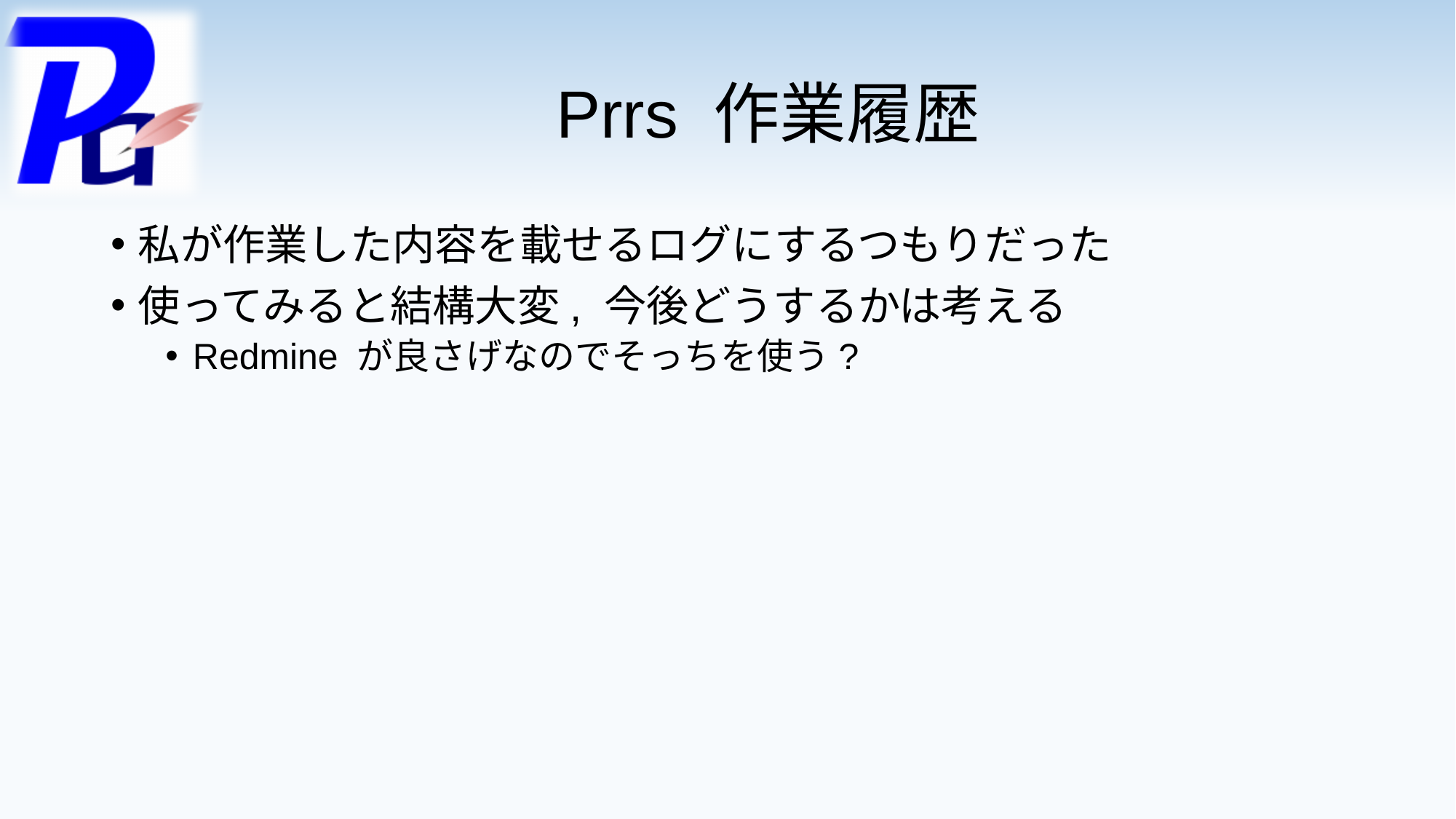

# Prrs 作業履歴
私が作業した内容を載せるログにするつもりだった
使ってみると結構大変, 今後どうするかは考える
Redmine が良さげなのでそっちを使う?